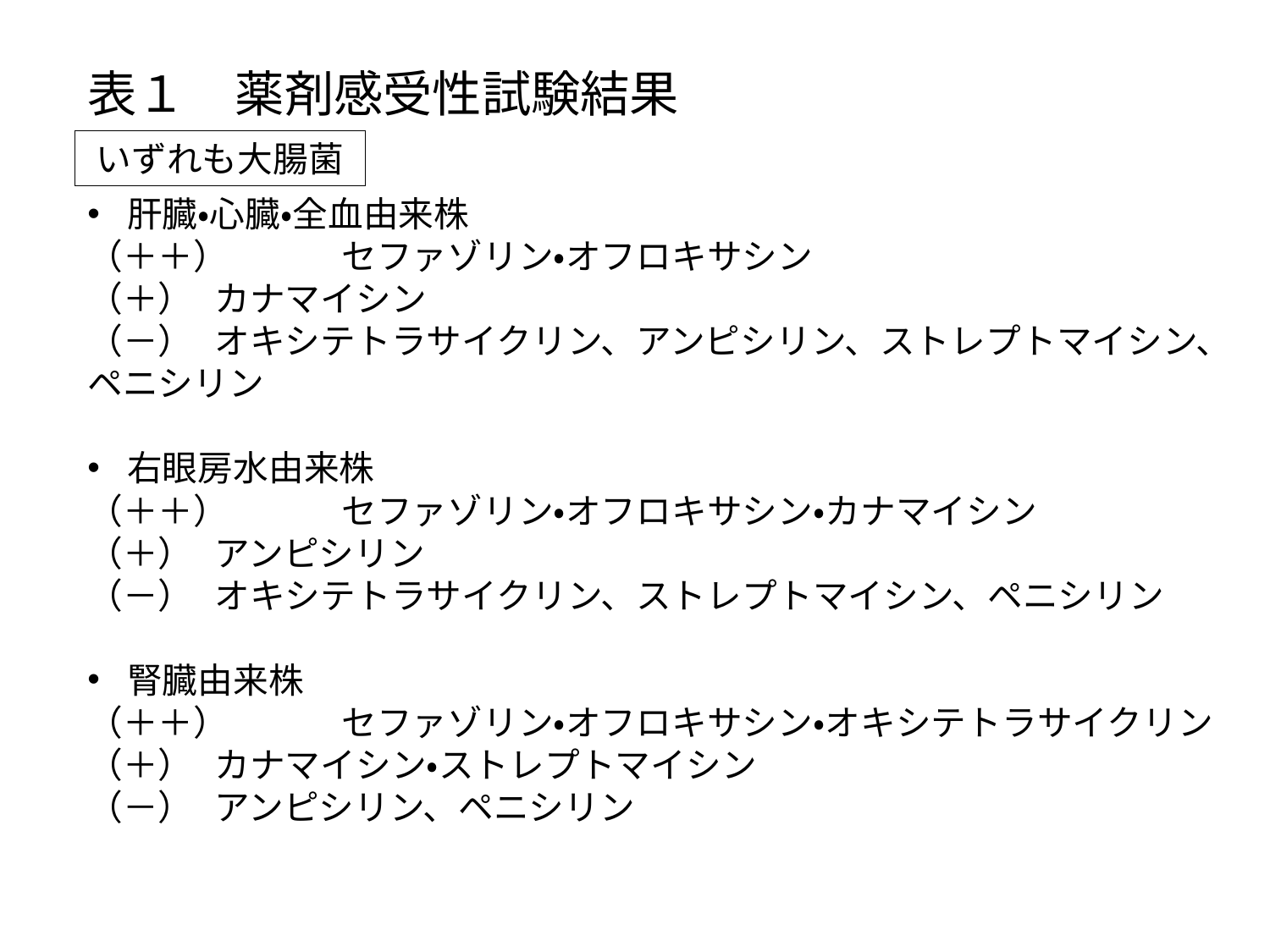

表１　薬剤感受性試験結果
いずれも大腸菌
肝臓・心臓・全血由来株
（＋＋）	セファゾリン・オフロキサシン
（＋）	カナマイシン
（－）	オキシテトラサイクリン、アンピシリン、ストレプトマイシン、ペニシリン

右眼房水由来株
（＋＋）	セファゾリン・オフロキサシン・カナマイシン
（＋）	アンピシリン
（－）	オキシテトラサイクリン、ストレプトマイシン、ペニシリン

腎臓由来株
（＋＋）	セファゾリン・オフロキサシン・オキシテトラサイクリン
（＋）	カナマイシン・ストレプトマイシン
（－）	アンピシリン、ペニシリン